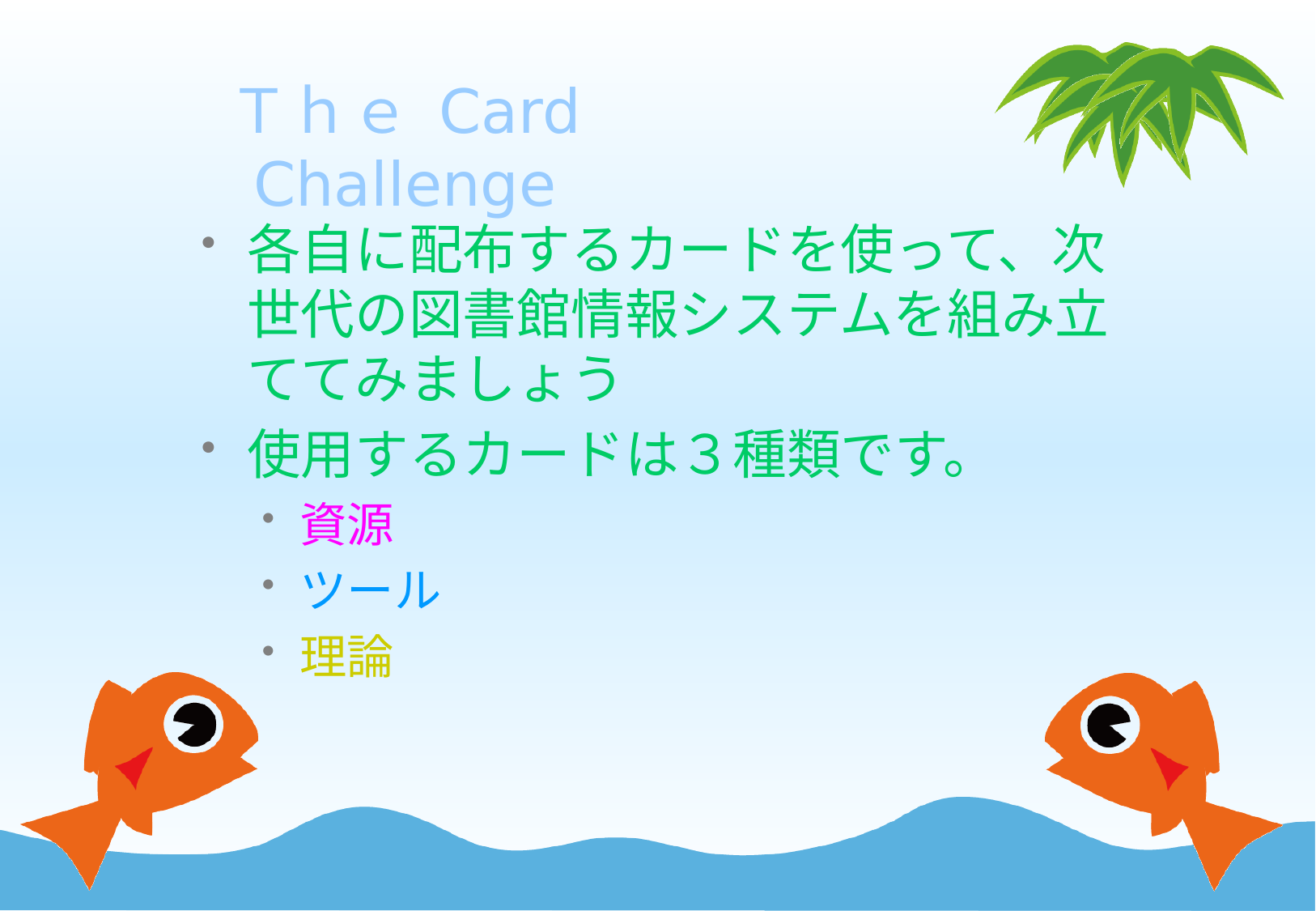

# Ｔｈｅ Card Challenge
各自に配布するカードを使って、次世代の図書館情報システムを組み立ててみましょう
使用するカードは３種類です。
資源
ツール
理論